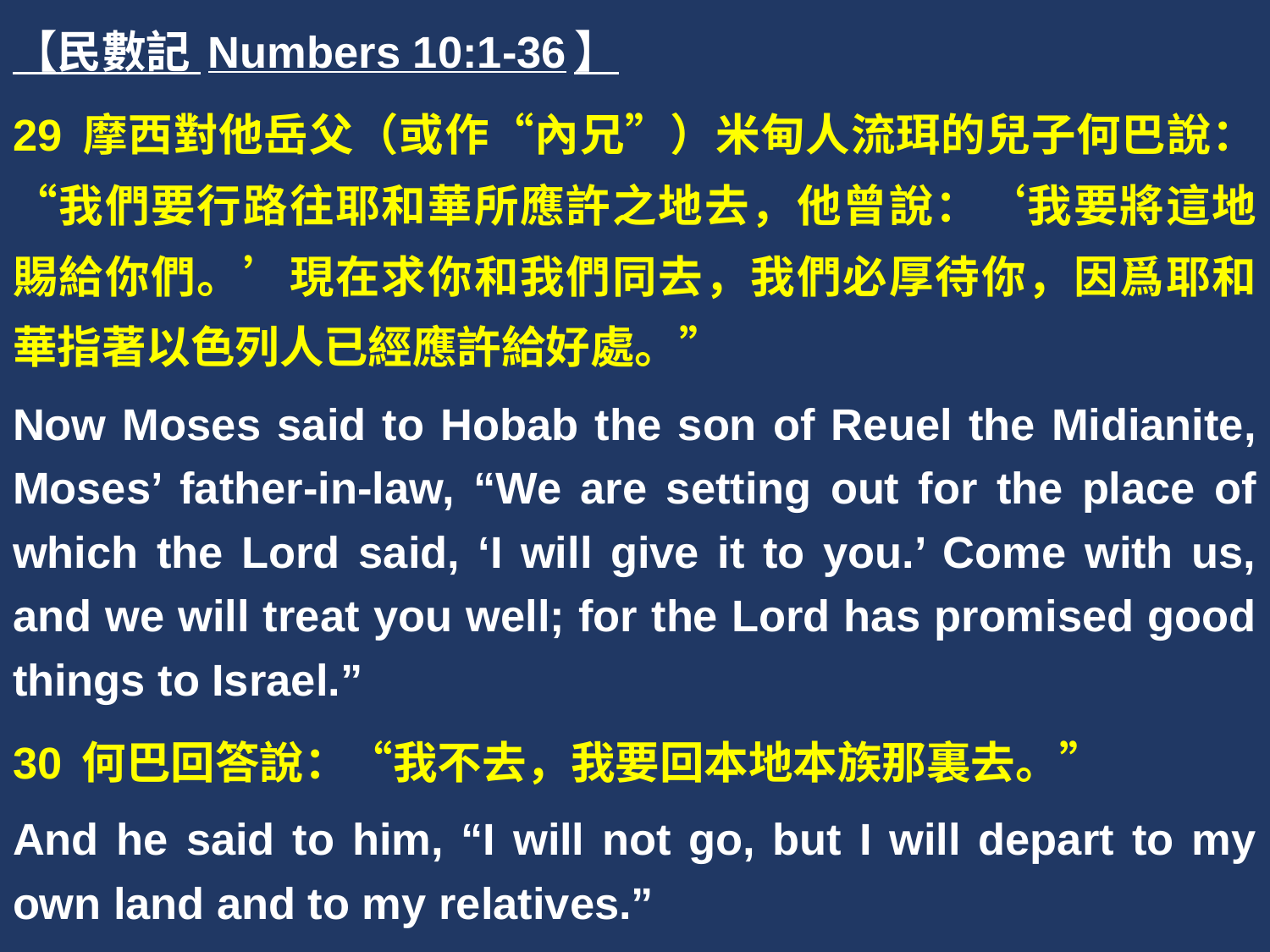

【民數記 Numbers 10:1-36】
29 摩西對他岳父（或作“內兄”）米甸人流珥的兒子何巴說：“我們要行路往耶和華所應許之地去，他曾說：‘我要將這地賜給你們。’現在求你和我們同去，我們必厚待你，因爲耶和華指著以色列人已經應許給好處。”
Now Moses said to Hobab the son of Reuel the Midianite, Moses’ father-in-law, “We are setting out for the place of which the Lord said, ‘I will give it to you.’ Come with us, and we will treat you well; for the Lord has promised good things to Israel.”
30 何巴回答說：“我不去，我要回本地本族那裏去。”
And he said to him, “I will not go, but I will depart to my own land and to my relatives.”